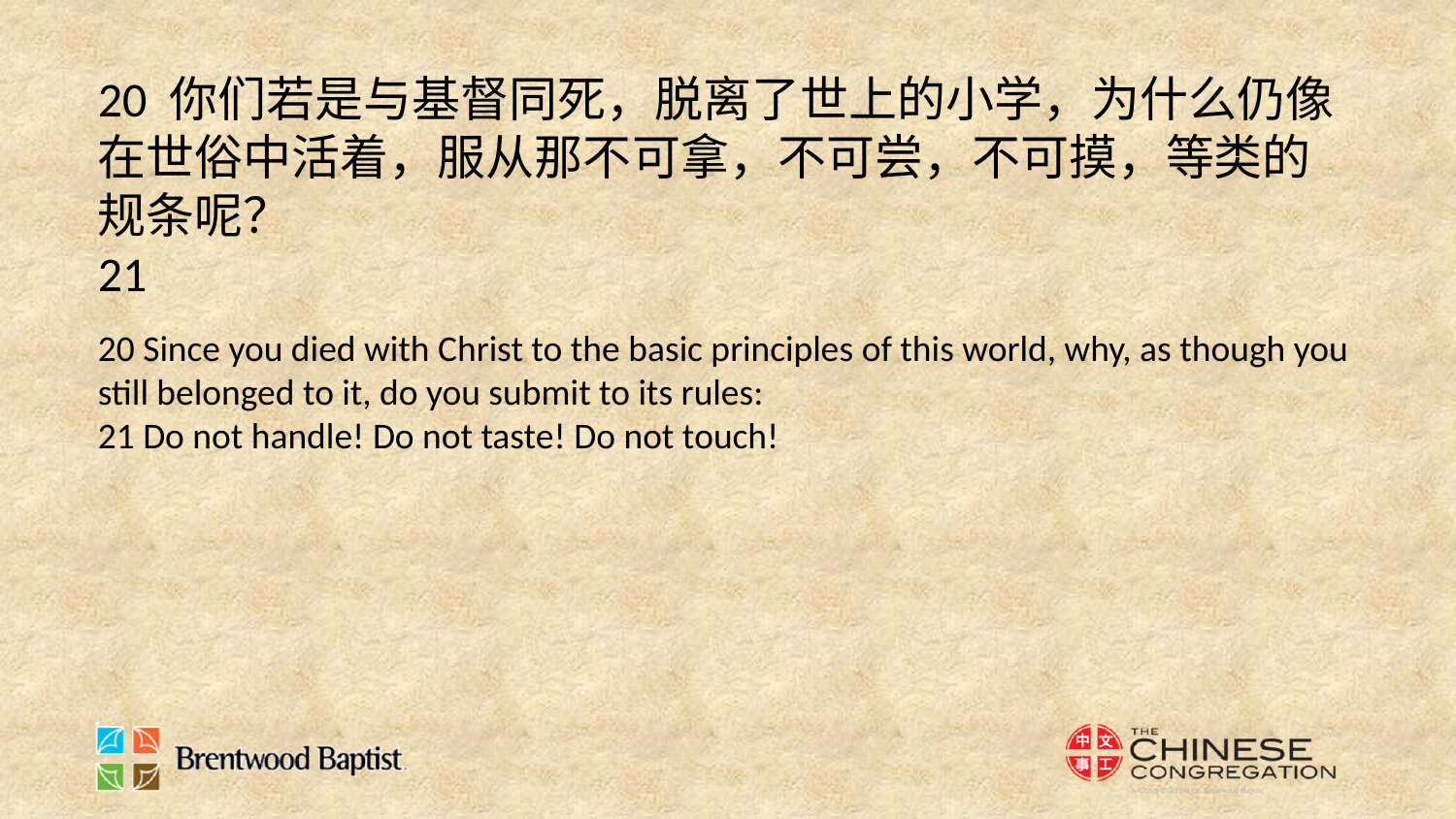

20 你们若是与基督同死，脱离了世上的小学，为什么仍像在世俗中活着，服从那不可拿，不可尝，不可摸，等类的规条呢？
21

20 Since you died with Christ to the basic principles of this world, why, as though you still belonged to it, do you submit to its rules:
21 Do not handle! Do not taste! Do not touch!